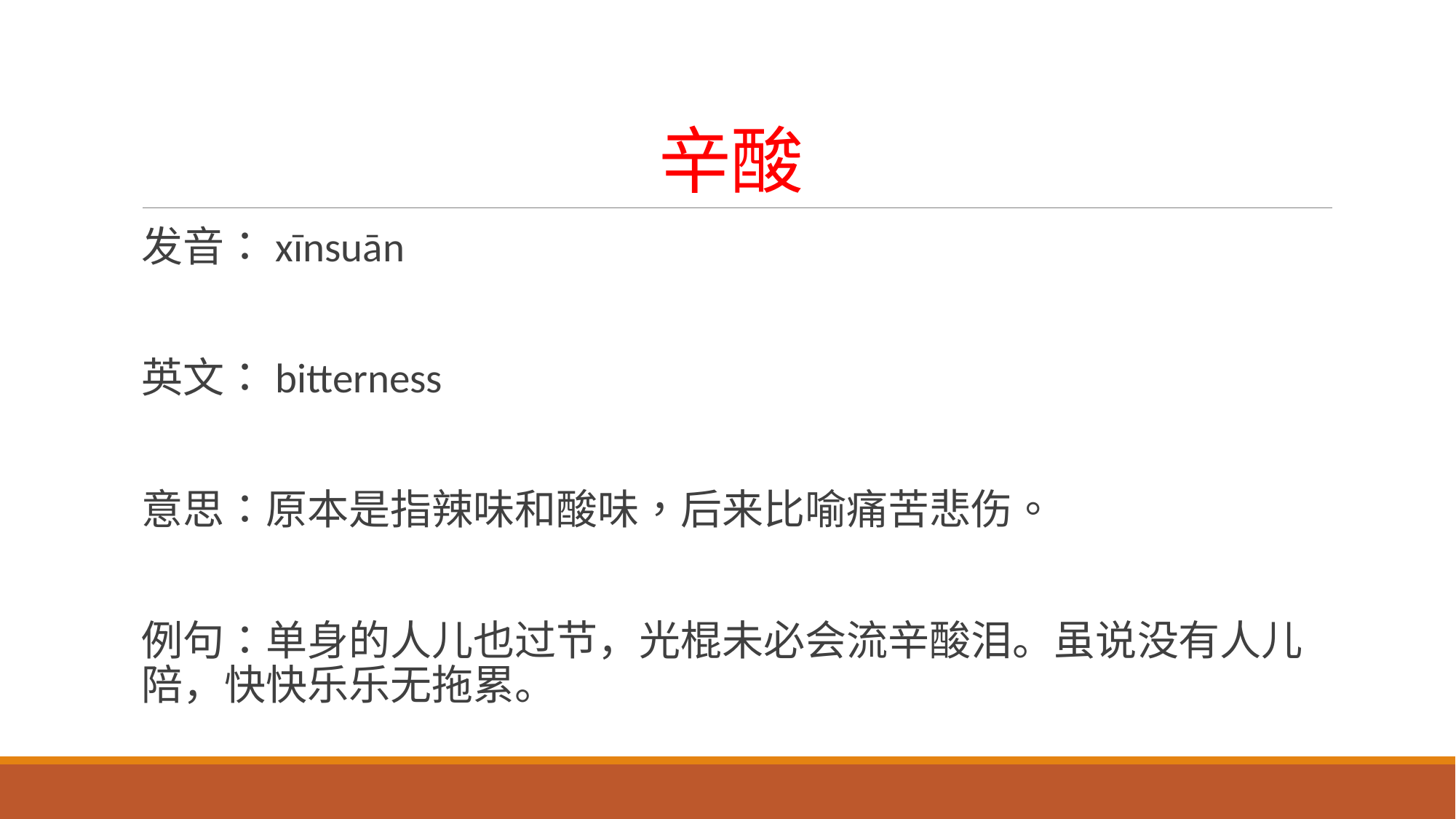

# 辛酸
发音：xīnsuān

英文：bitterness

意思：原本是指辣味和酸味，后来比喻痛苦悲伤。

例句：单身的人儿也过节，光棍未必会流辛酸泪。虽说没有人儿陪，快快乐乐无拖累。